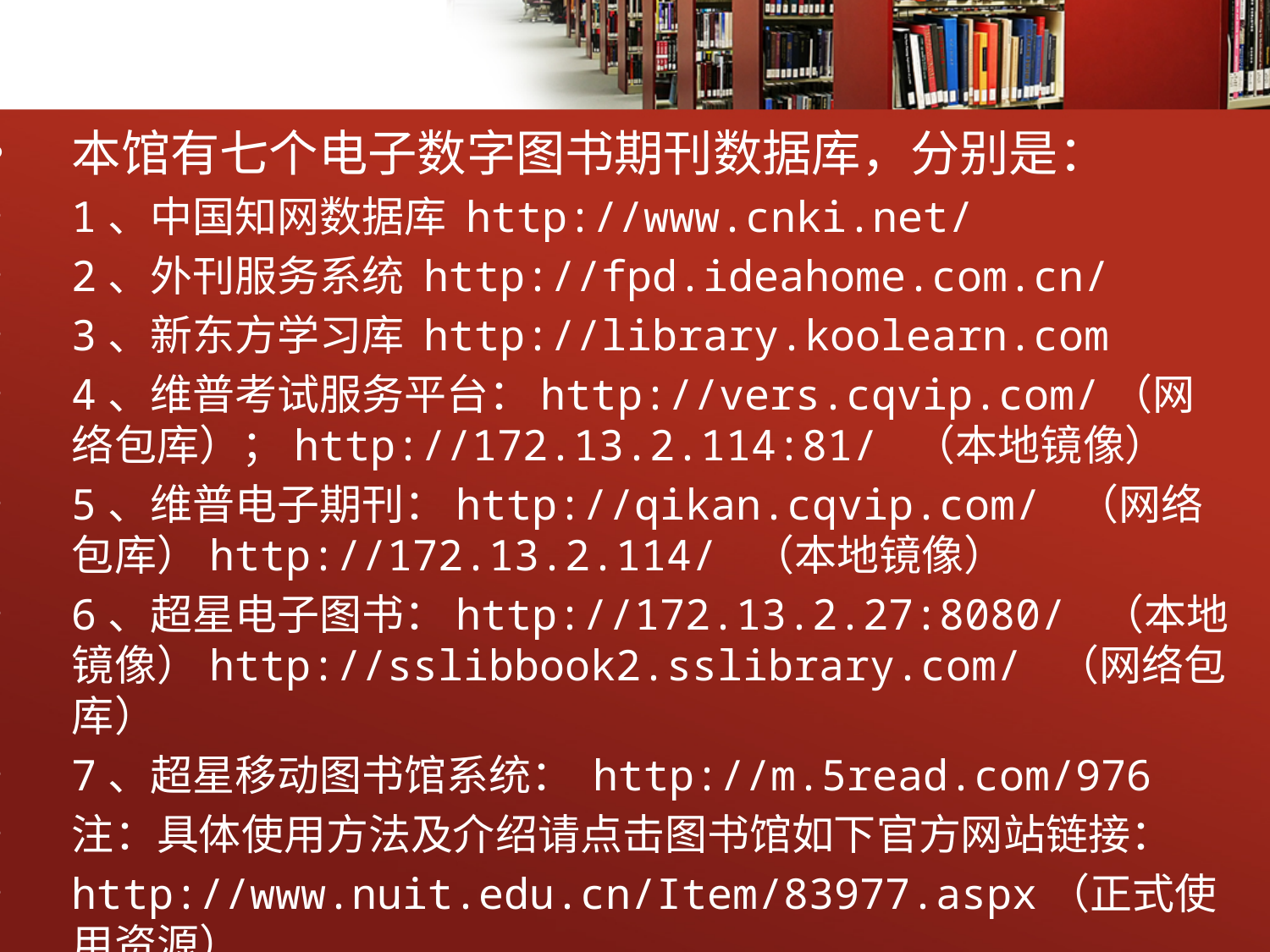

本馆有七个电子数字图书期刊数据库，分别是：
1、中国知网数据库 http://www.cnki.net/
2、外刊服务系统 http://fpd.ideahome.com.cn/
3、新东方学习库 http://library.koolearn.com
4、维普考试服务平台：http://vers.cqvip.com/（网络包库）；http://172.13.2.114:81/ （本地镜像）
5、维普电子期刊：http://qikan.cqvip.com/ （网络包库）http://172.13.2.114/ （本地镜像）
6、超星电子图书：http://172.13.2.27:8080/ （本地镜像）http://sslibbook2.sslibrary.com/ （网络包库）
7、超星移动图书馆系统： http://m.5read.com/976
注：具体使用方法及介绍请点击图书馆如下官方网站链接：
http://www.nuit.edu.cn/Item/83977.aspx（正式使用资源）